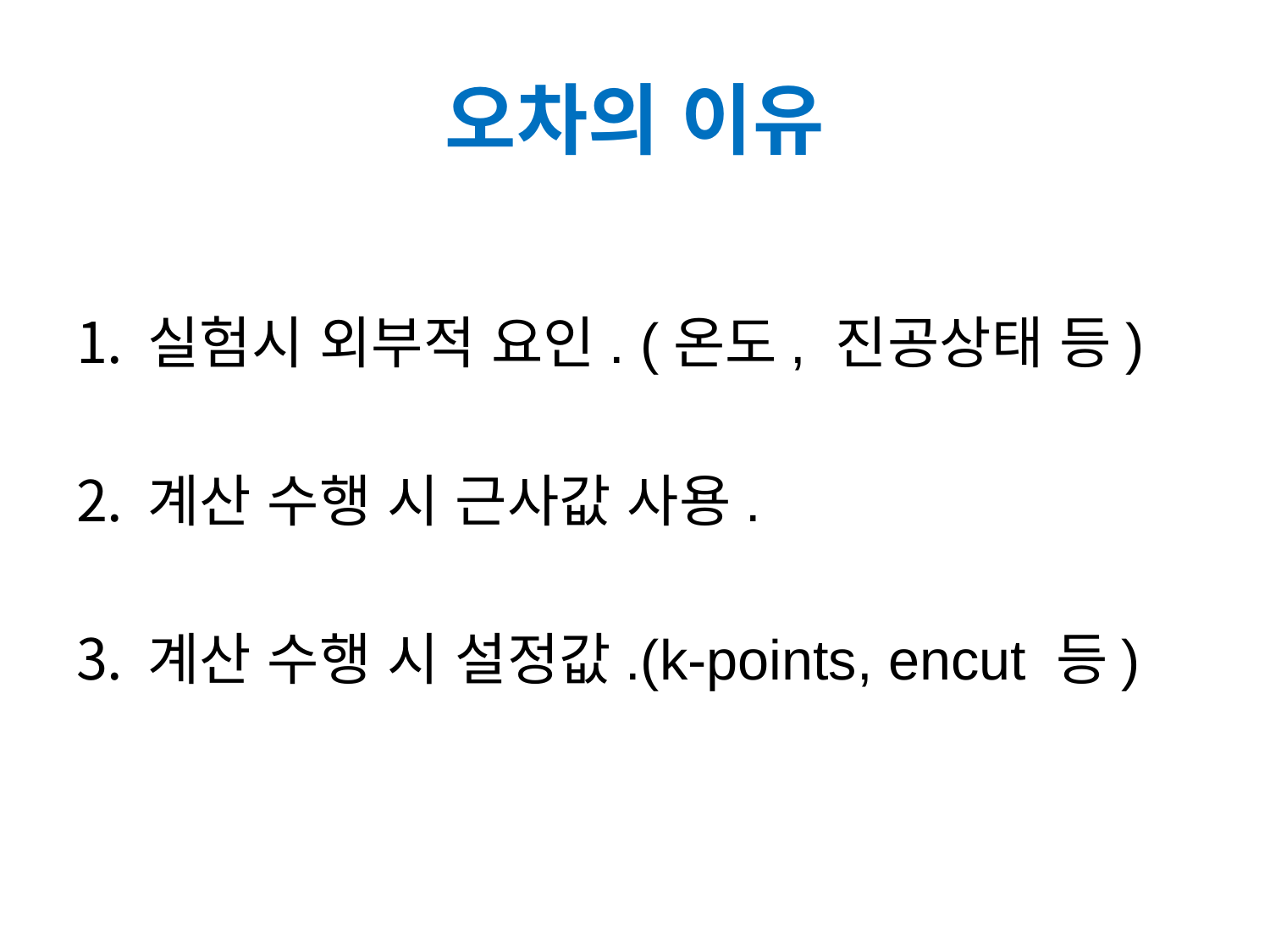

# 오차의 이유

실험시 외부적 요인. (온도, 진공상태 등)

계산 수행 시 근사값 사용.

계산 수행 시 설정값.(k-points, encut 등)